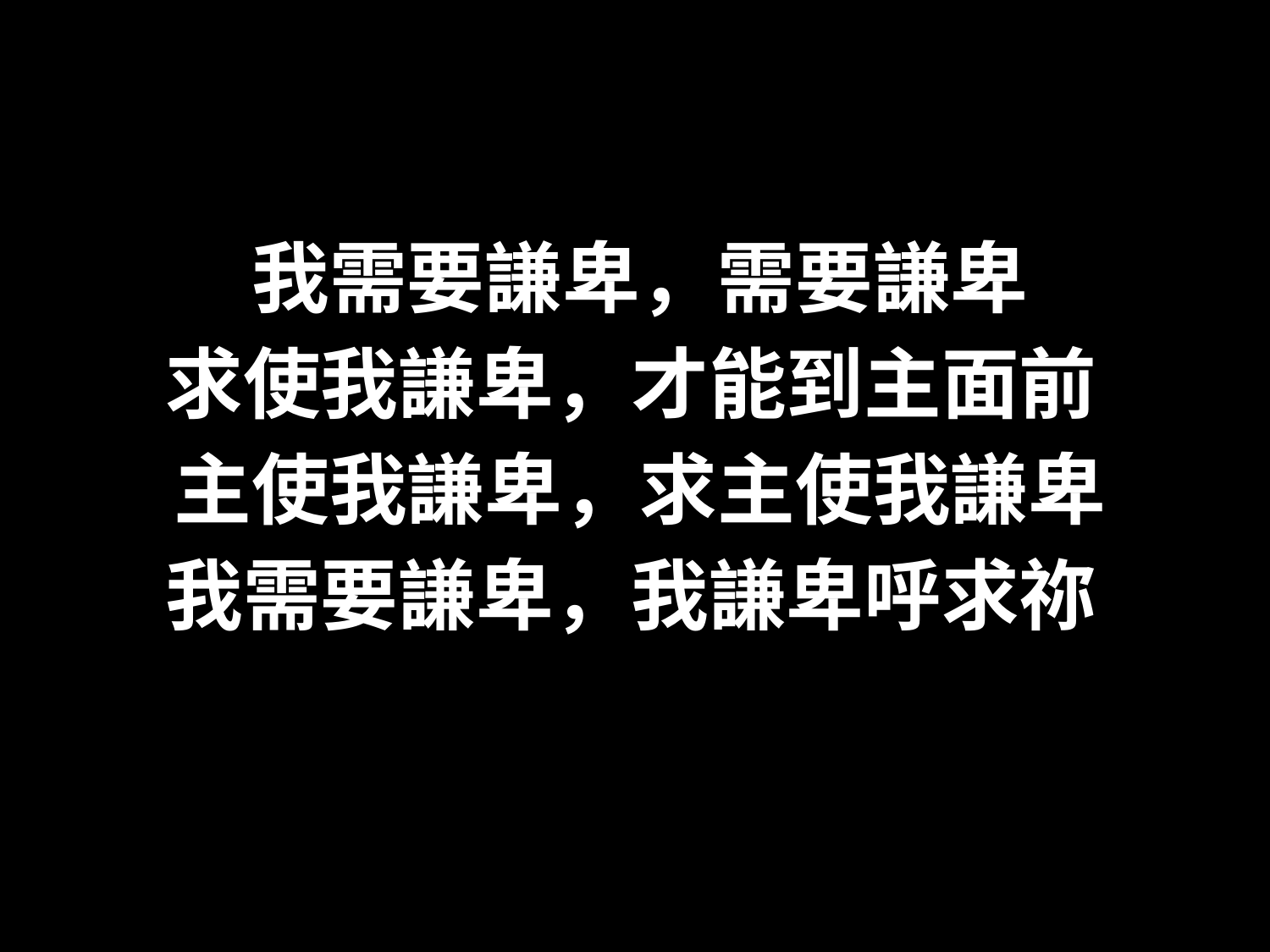

# 我需要謙卑，需要謙卑 求使我謙卑，才能到主面前  主使我謙卑，求主使我謙卑 我需要謙卑，我謙卑呼求祢